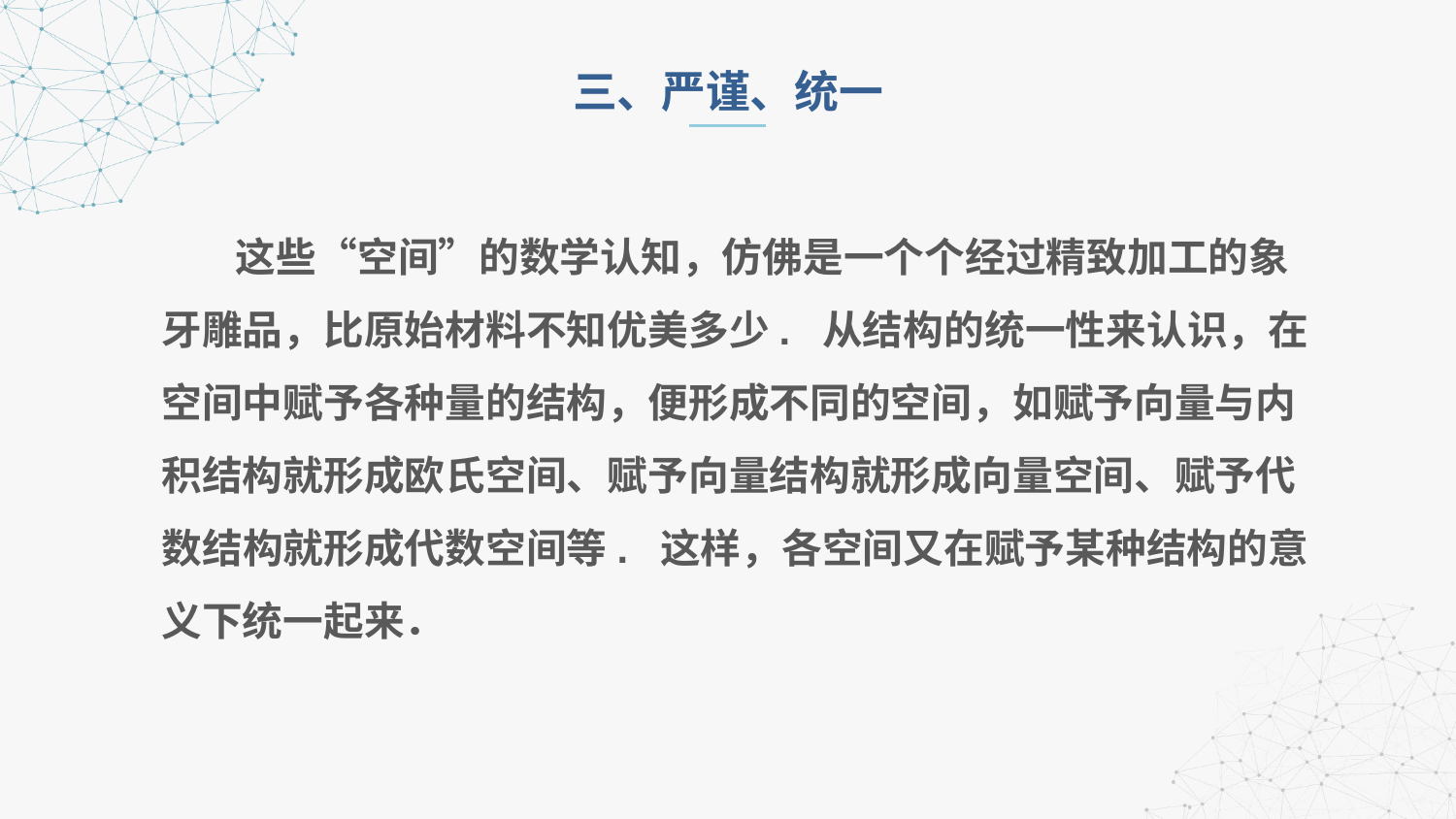

三、严谨、统一

       这些“空间”的数学认知，仿佛是一个个经过精致加工的象牙雕品，比原始材料不知优美多少.  从结构的统一性来认识，在空间中赋予各种量的结构，便形成不同的空间，如赋予向量与内积结构就形成欧氏空间、赋予向量结构就形成向量空间、赋予代数结构就形成代数空间等.  这样，各空间又在赋予某种结构的意义下统一起来．